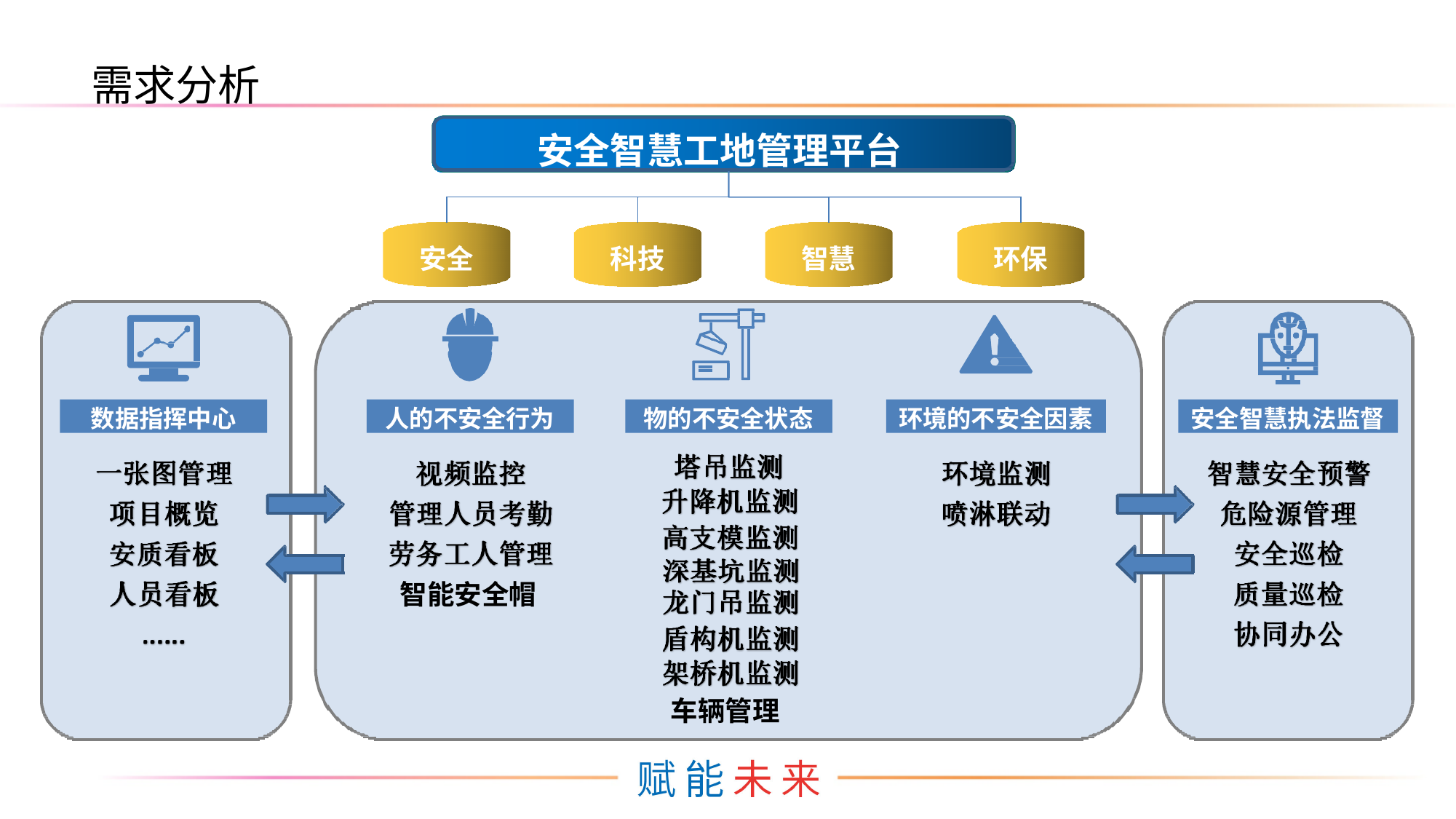

需求分析

安全智慧工地管理平台

安全
科技
智慧
环保

数据指挥中心
人的不安全行为
物的不安全状态
环境的不安全因素
安全智慧执法监督

智能安全帽

车辆管理

8